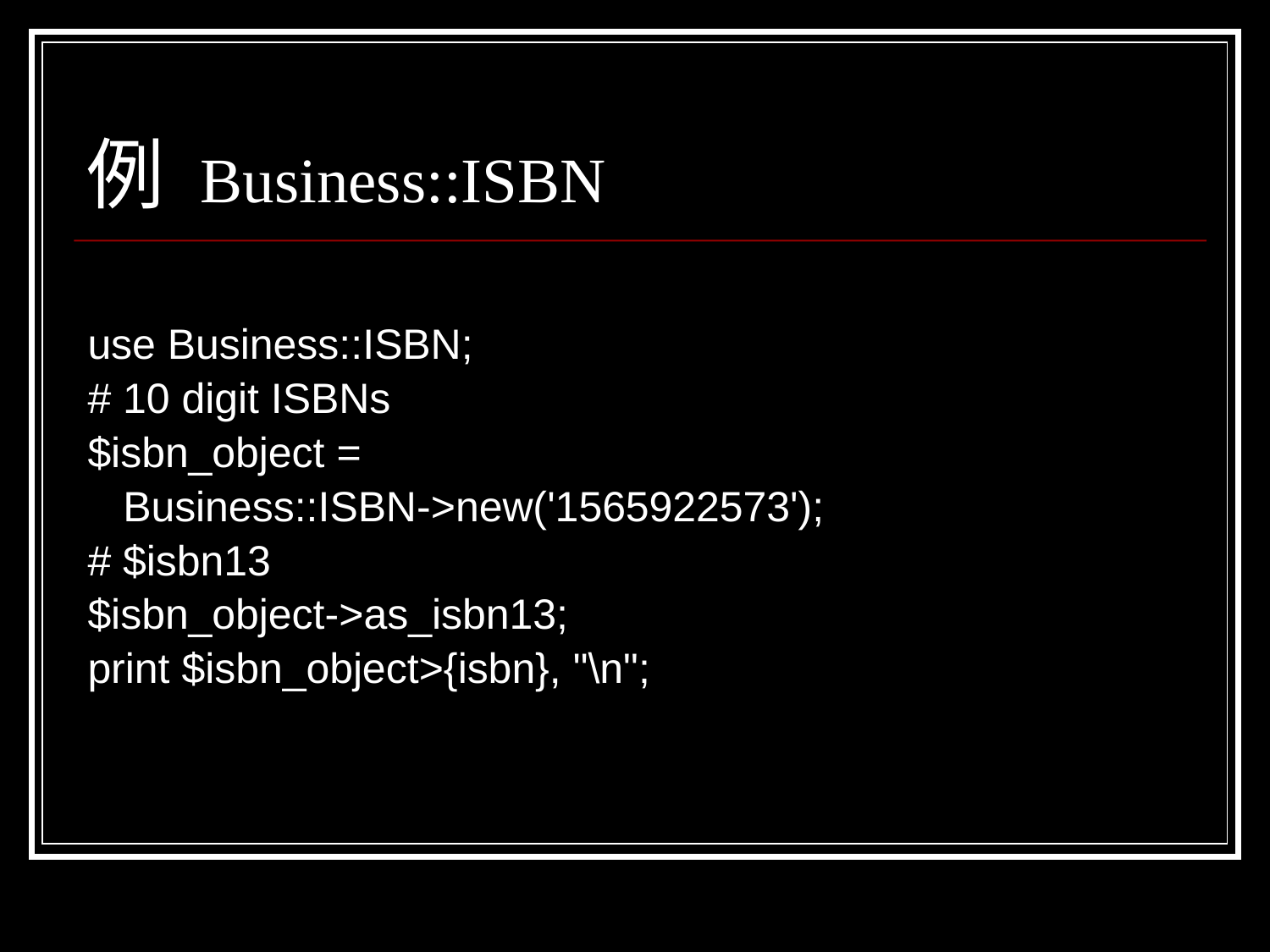

# 例 Business::ISBN
use Business::ISBN;
# 10 digit ISBNs
$isbn_object =
   Business::ISBN->new('1565922573');
# $isbn13
$isbn_object->as_isbn13;
print $isbn_object>{isbn}, "\n";